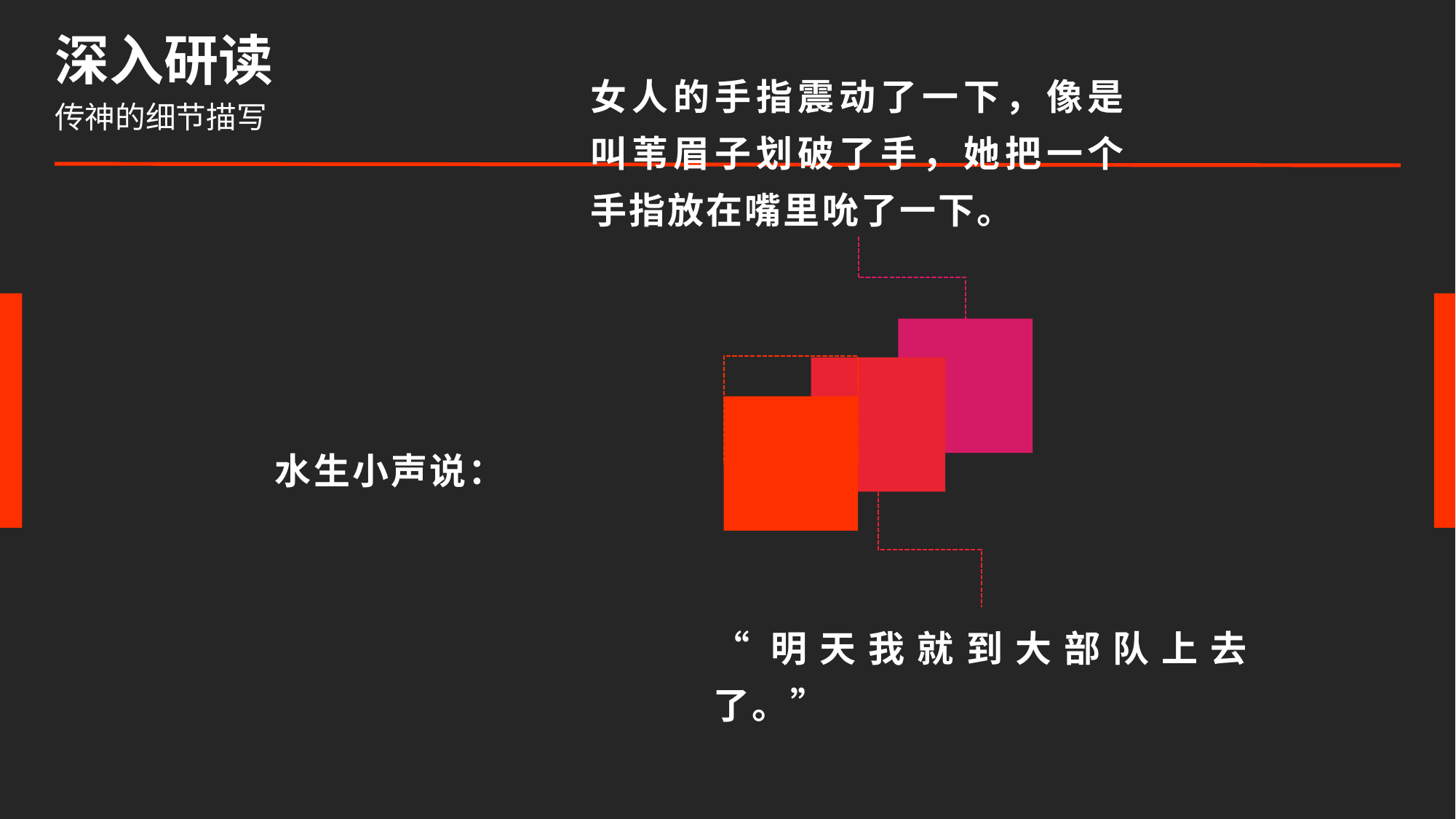

深入研读
女人的手指震动了一下，像是叫苇眉子划破了手，她把一个手指放在嘴里吮了一下。
传神的细节描写

水生小声说：

“明天我就到大部队上去了。”